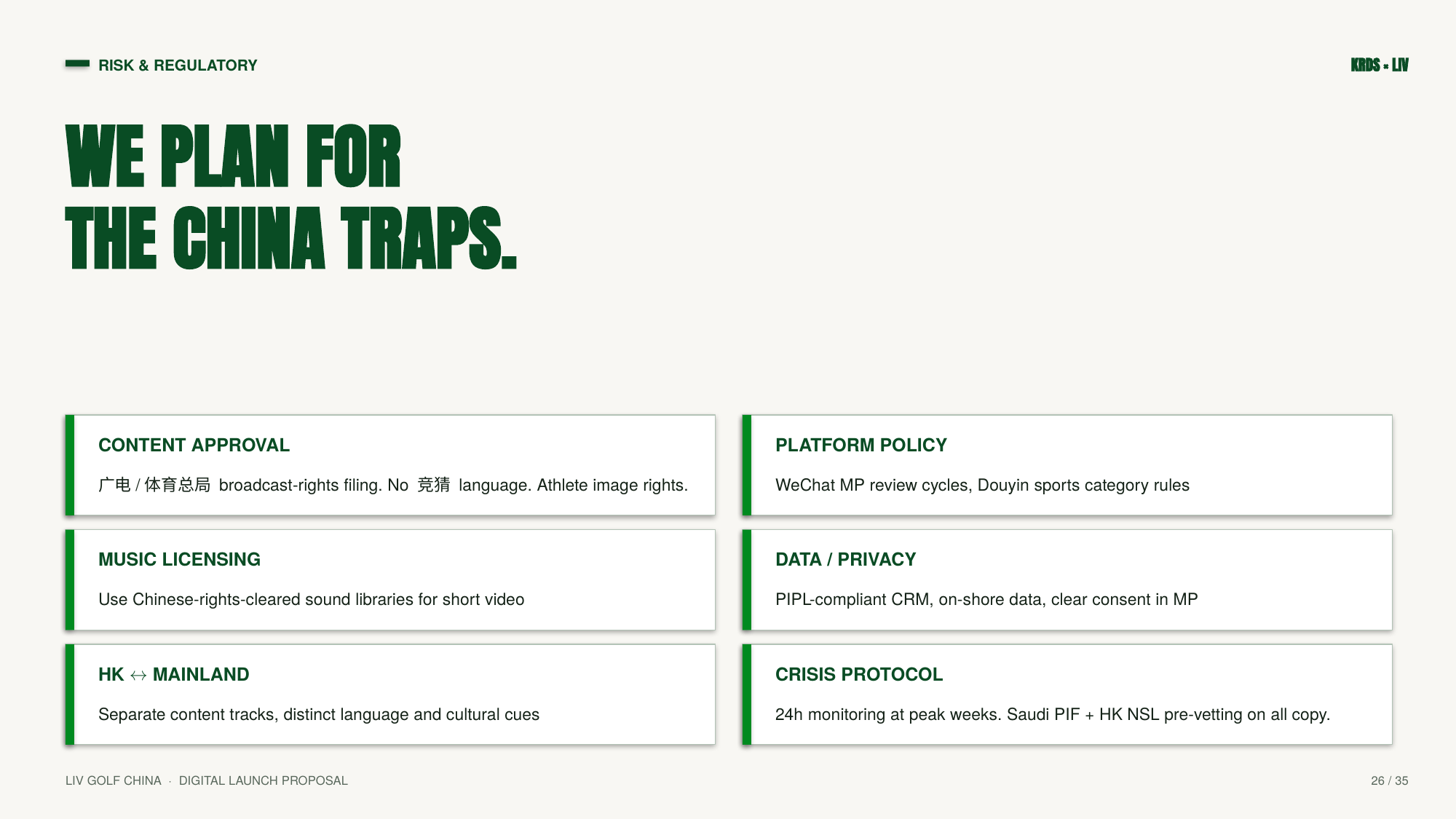

RISK & REGULATORY
KRDS × LIV

WE PLAN FOR
THE CHINA TRAPS.

CONTENT APPROVAL
PLATFORM POLICY
广电/体育总局 broadcast-rights filing. No 竞猜 language. Athlete image rights.
WeChat MP review cycles, Douyin sports category rules

MUSIC LICENSING
DATA / PRIVACY
Use Chinese-rights-cleared sound libraries for short video
PIPL-compliant CRM, on-shore data, clear consent in MP

HK ↔ MAINLAND
CRISIS PROTOCOL
Separate content tracks, distinct language and cultural cues
24h monitoring at peak weeks. Saudi PIF + HK NSL pre-vetting on all copy.
LIV GOLF CHINA  ·  DIGITAL LAUNCH PROPOSAL
26 / 35